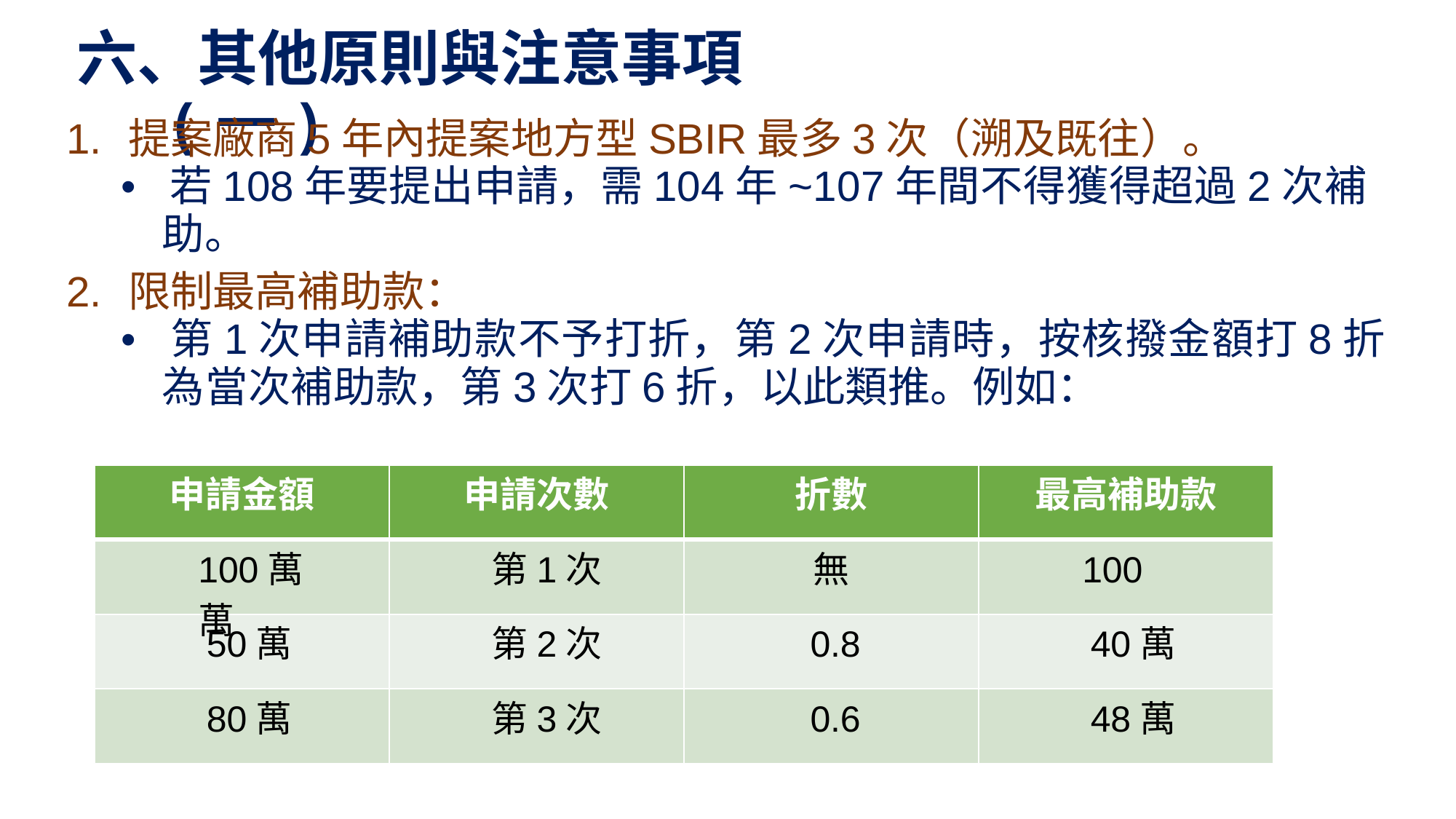

六、其他原則與注意事項(一)
1.
提案廠商5年內提案地方型SBIR最多3次（溯及既往）。
•  若108年要提出申請，需104年~107年間不得獲得超過2次補助。
2.
限制最高補助款：
•  第1次申請補助款不予打折，第2次申請時，按核撥金額打8折為當次補助款，第3次打6折，以此類推。例如：

申請⾦額	申請次數	折數	最高補助款

100萬	第1次	無	100萬

50萬	第2次	0.8	40萬

80萬	第3次	0.6	48萬